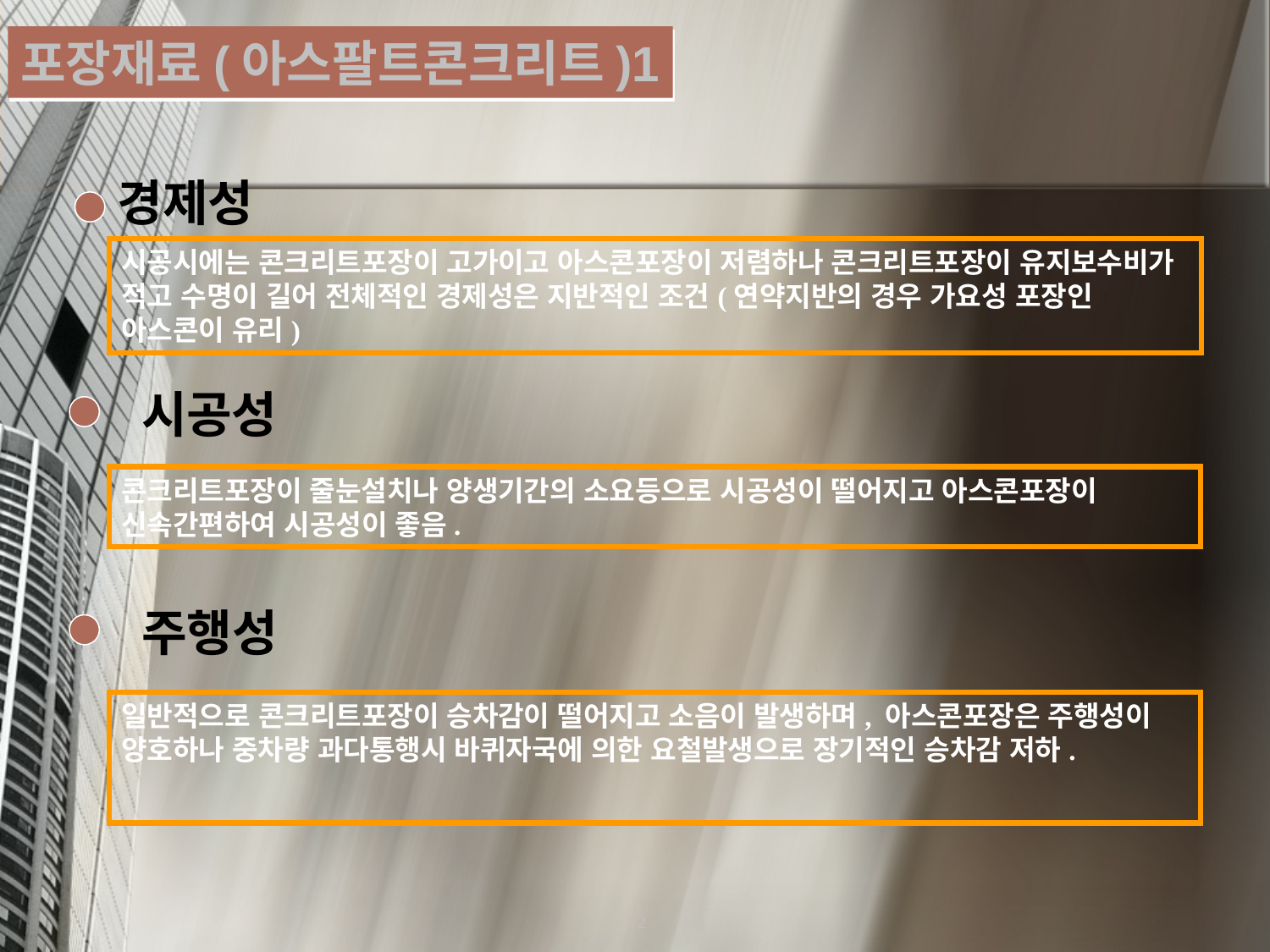

포장재료(아스팔트콘크리트)1
경제성

시공시에는 콘크리트포장이 고가이고 아스콘포장이 저렴하나 콘크리트포장이 유지보수비가 적고 수명이 길어 전체적인 경제성은 지반적인 조건(연약지반의 경우 가요성 포장인 아스콘이 유리)
시공성

콘크리트포장이 줄눈설치나 양생기간의 소요등으로 시공성이 떨어지고 아스콘포장이 신속간편하여 시공성이 좋음.
주행성

일반적으로 콘크리트포장이 승차감이 떨어지고 소음이 발생하며, 아스콘포장은 주행성이 양호하나 중차량 과다통행시 바퀴자국에 의한 요철발생으로 장기적인 승차감 저하.

12